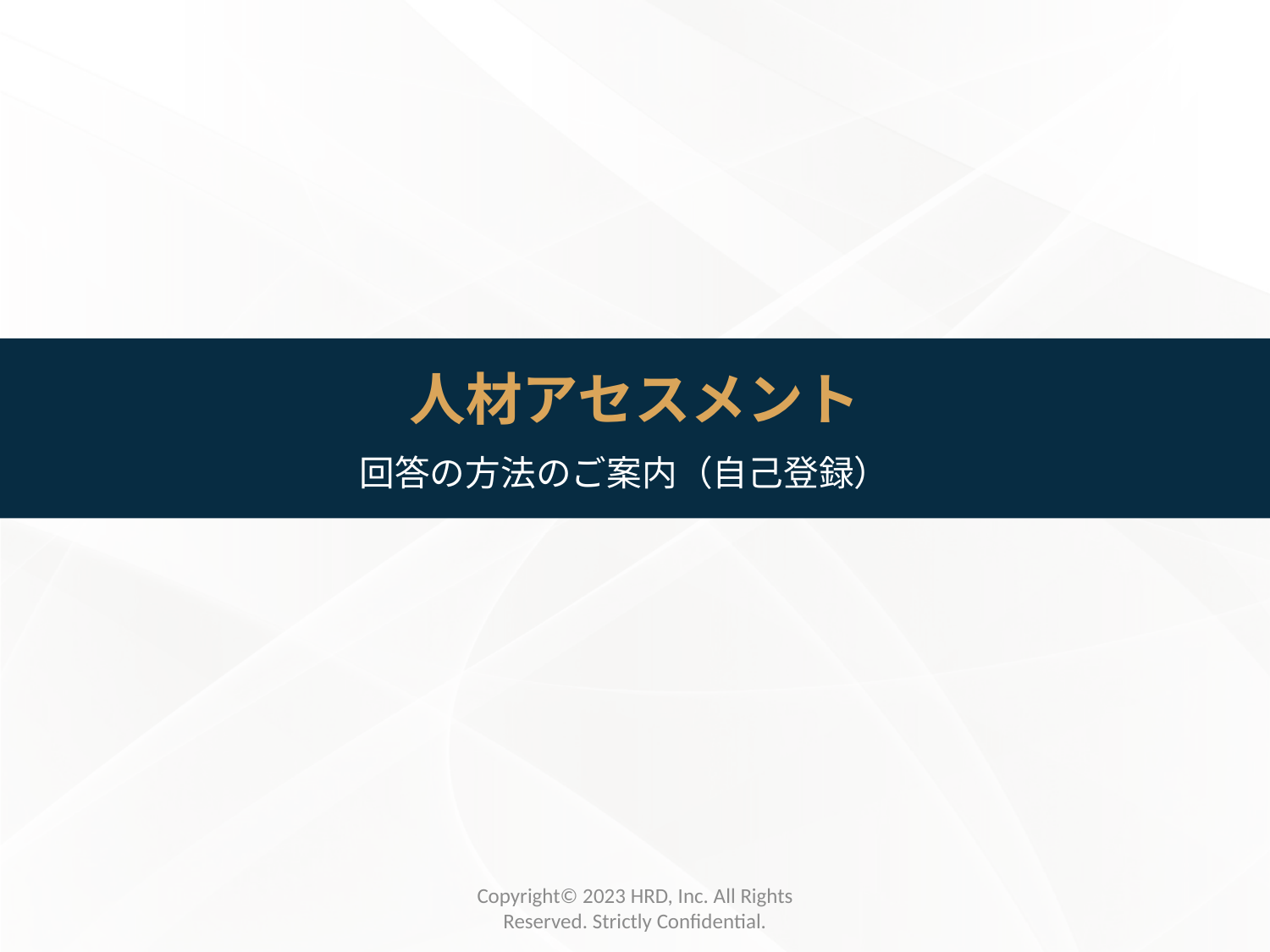

# 人材アセスメント
回答の方法のご案内（自己登録）

Copyright©️ 2023 HRD, Inc. All Rights Reserved. Strictly Confidential.